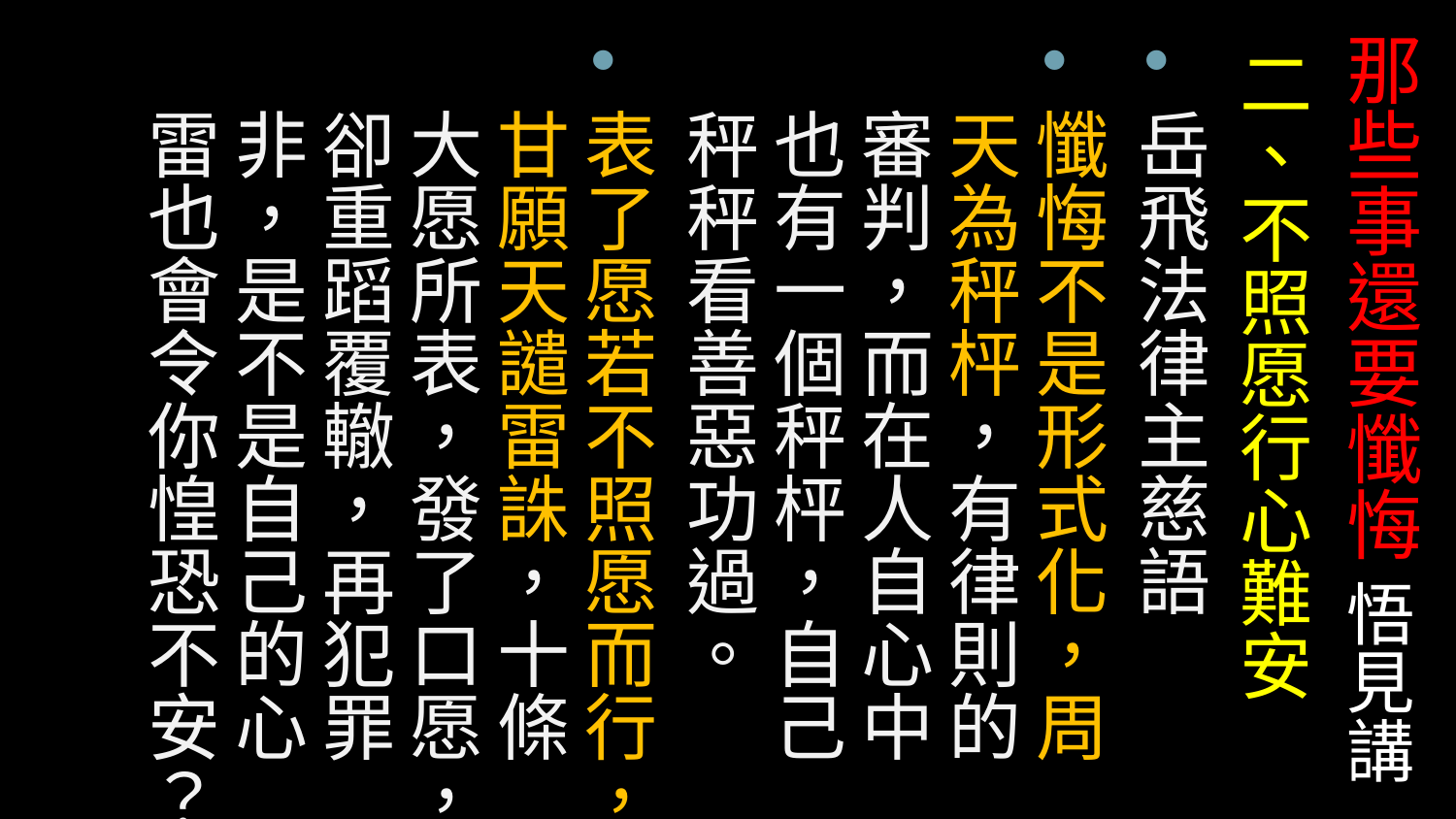

# 那些事還要懺悔 悟見講
二、不照愿行心難安
岳飛法律主慈語
懺悔不是形式化，周天為秤枰，有律則的審判，而在人自心中也有一個秤枰，自己秤秤看善惡功過。
表了愿若不照愿而行，甘願天譴雷誅，十條大愿所表，發了口愿，卻重蹈覆轍，再犯罪非，是不是自己的心雷也會令你惶恐不安？